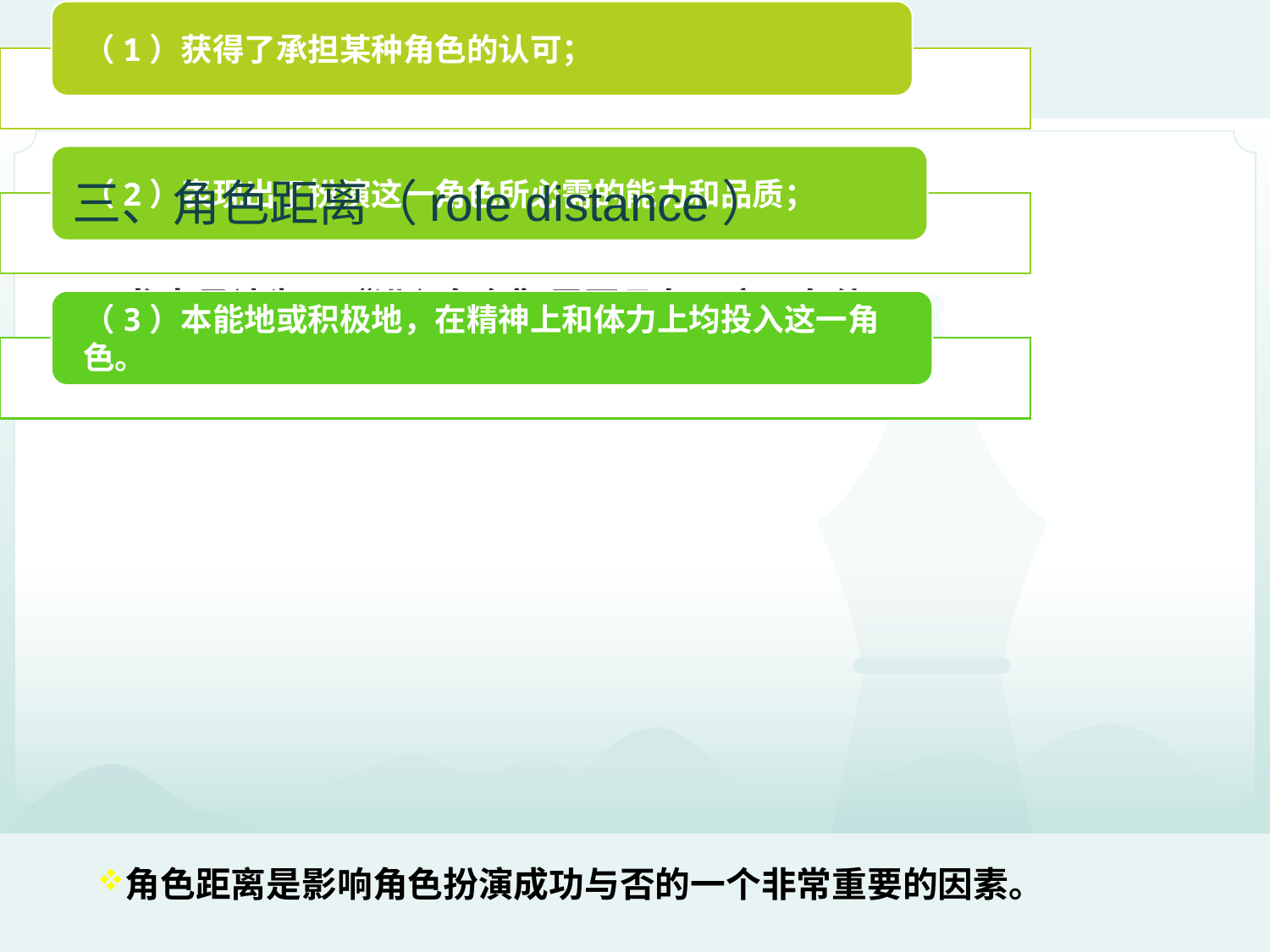

# 三、角色距离（role distance）
戈夫曼认为，“进入角色”需要具备三方面条件：

角色距离是影响角色扮演成功与否的一个非常重要的因素。

（1）获得了承担某种角色的认可；

（2）表现出了扮演这一角色所必需的能力和品质；

（3）本能地或积极地，在精神上和体力上均投入这一角色。